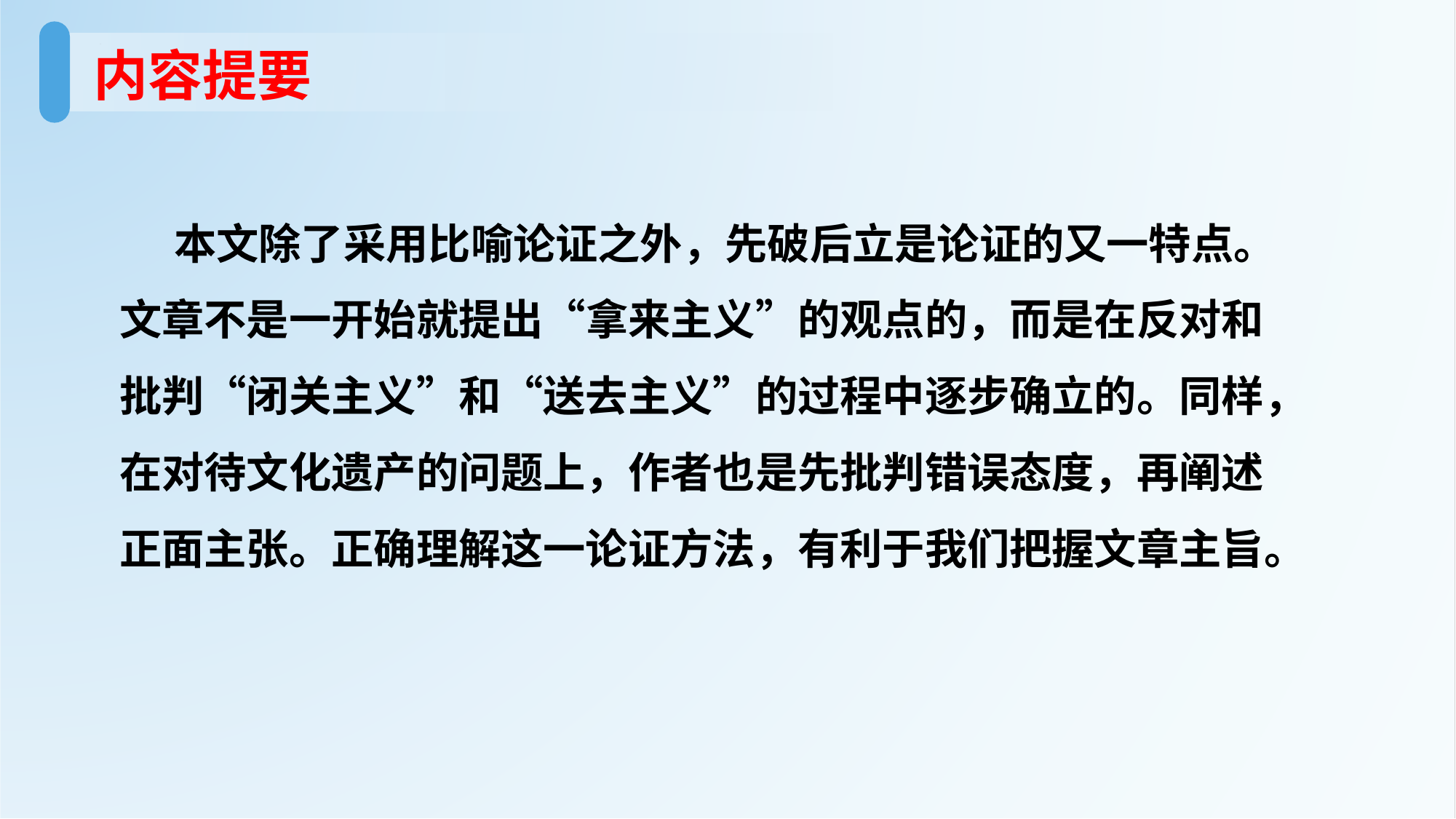

内容提要
本文除了采用比喻论证之外，先破后立是论证的又一特点。文章不是一开始就提出“拿来主义”的观点的，而是在反对和批判“闭关主义”和“送去主义”的过程中逐步确立的。同样，在对待文化遗产的问题上，作者也是先批判错误态度，再阐述正面主张。正确理解这一论证方法，有利于我们把握文章主旨。